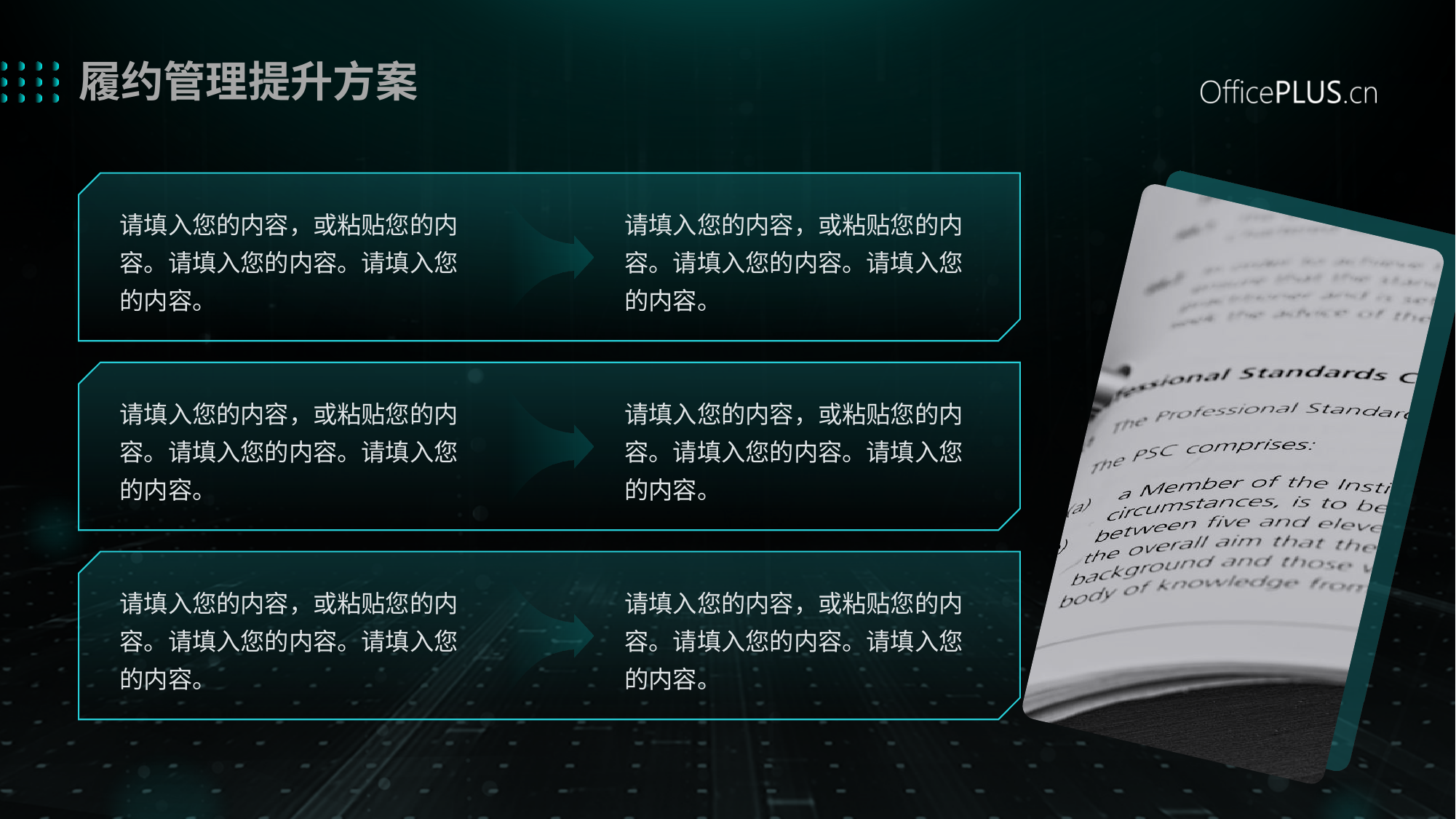

# 履约管理提升方案

请填入您的内容，或粘贴您的内容。请填入您的内容。请填入您的内容。
请填入您的内容，或粘贴您的内容。请填入您的内容。请填入您的内容。

请填入您的内容，或粘贴您的内容。请填入您的内容。请填入您的内容。
请填入您的内容，或粘贴您的内容。请填入您的内容。请填入您的内容。

请填入您的内容，或粘贴您的内容。请填入您的内容。请填入您的内容。
请填入您的内容，或粘贴您的内容。请填入您的内容。请填入您的内容。